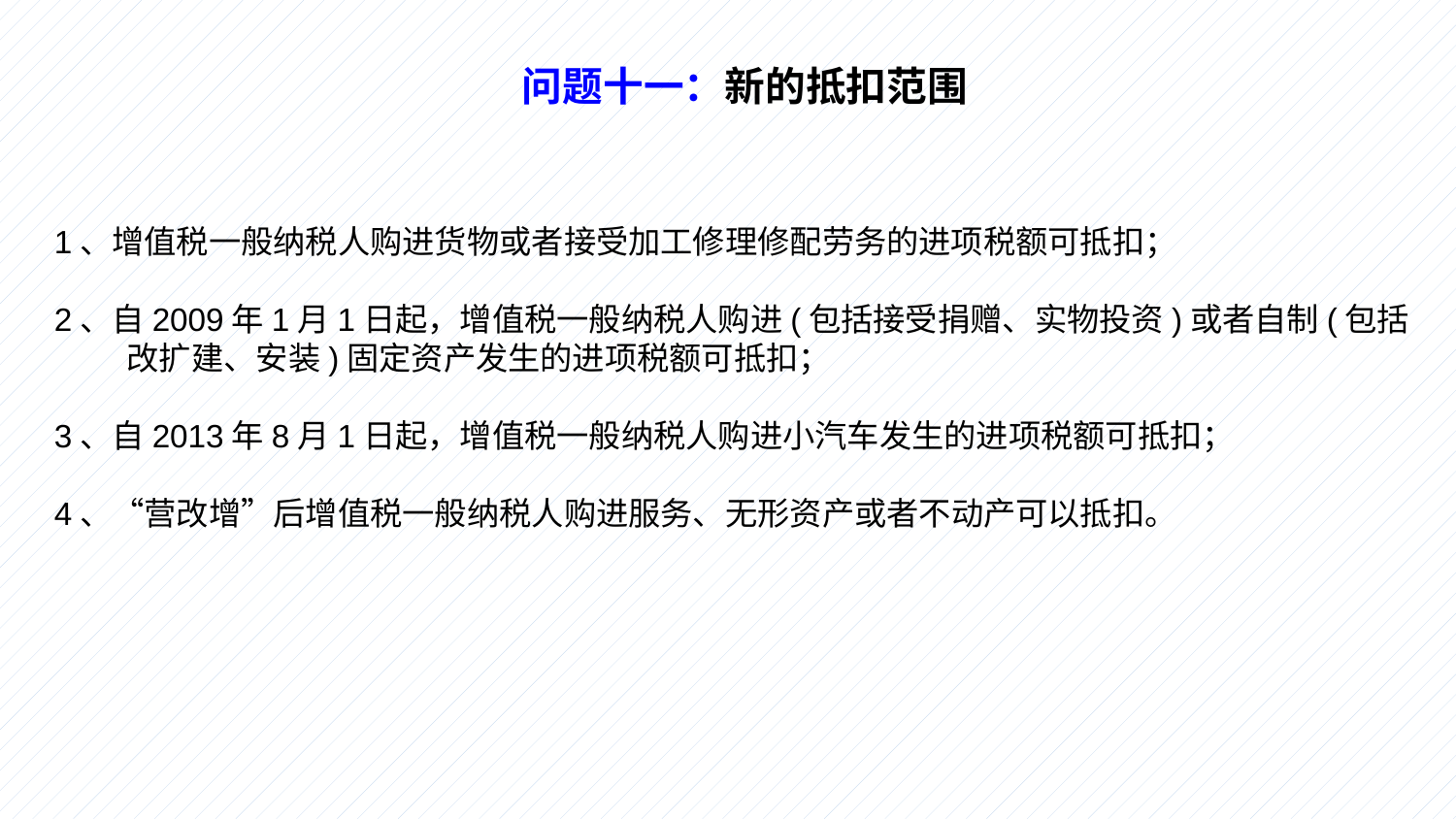

问题十一：新的抵扣范围
1、增值税一般纳税人购进货物或者接受加工修理修配劳务的进项税额可抵扣；

2、自2009年1月1日起，增值税一般纳税人购进(包括接受捐赠、实物投资)或者自制(包括改扩建、安装)固定资产发生的进项税额可抵扣；

3、自2013年8月1日起，增值税一般纳税人购进小汽车发生的进项税额可抵扣；

4、“营改增”后增值税一般纳税人购进服务、无形资产或者不动产可以抵扣。